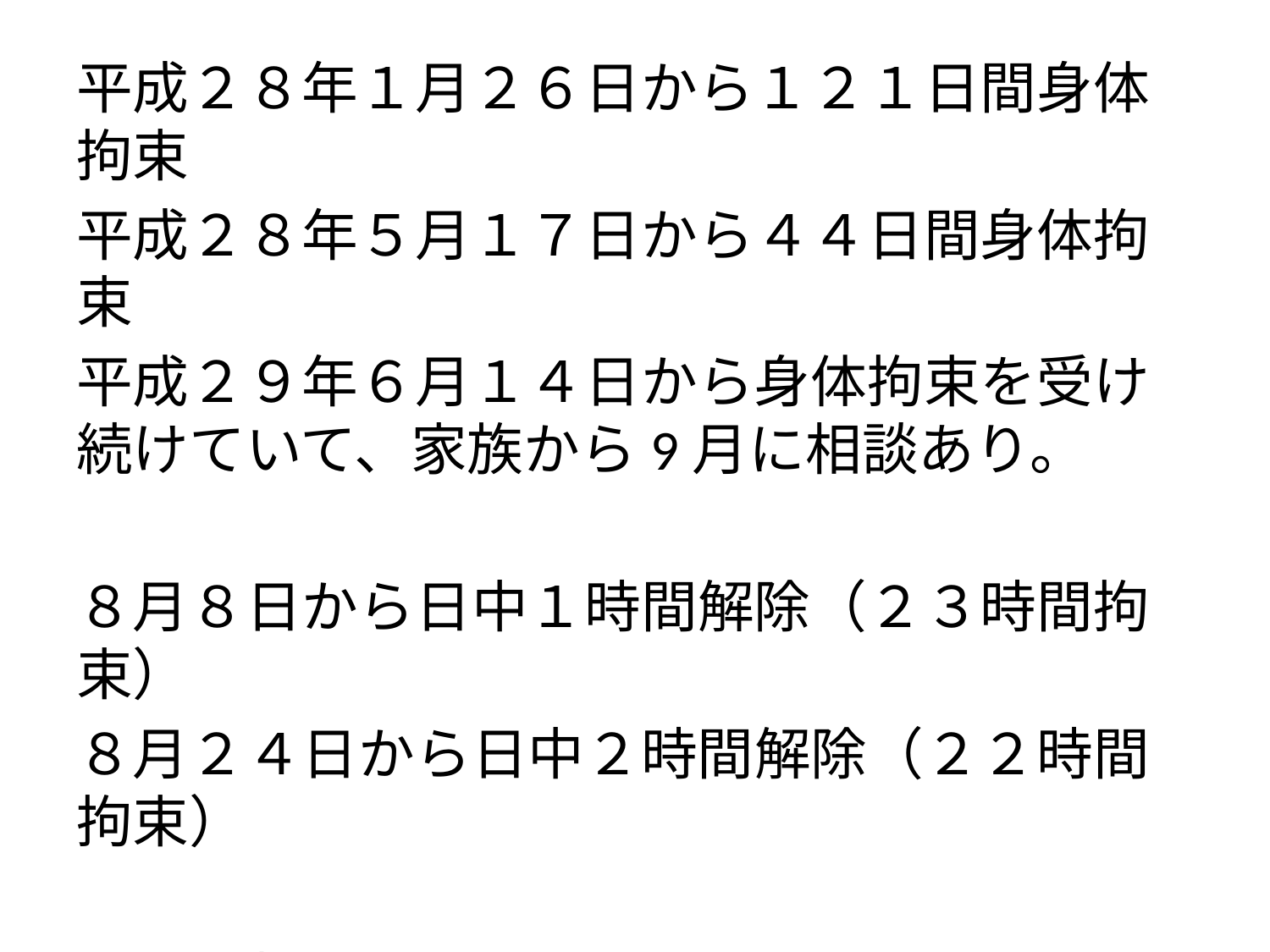

平成２８年１月２６日から１２１日間身体拘束
平成２８年５月１７日から４４日間身体拘束
平成２９年６月１４日から身体拘束を受け続けていて、家族から9月に相談あり。

８月８日から日中１時間解除（２３時間拘束）
８月２４日から日中２時間解除（２２時間拘束）

という状況。